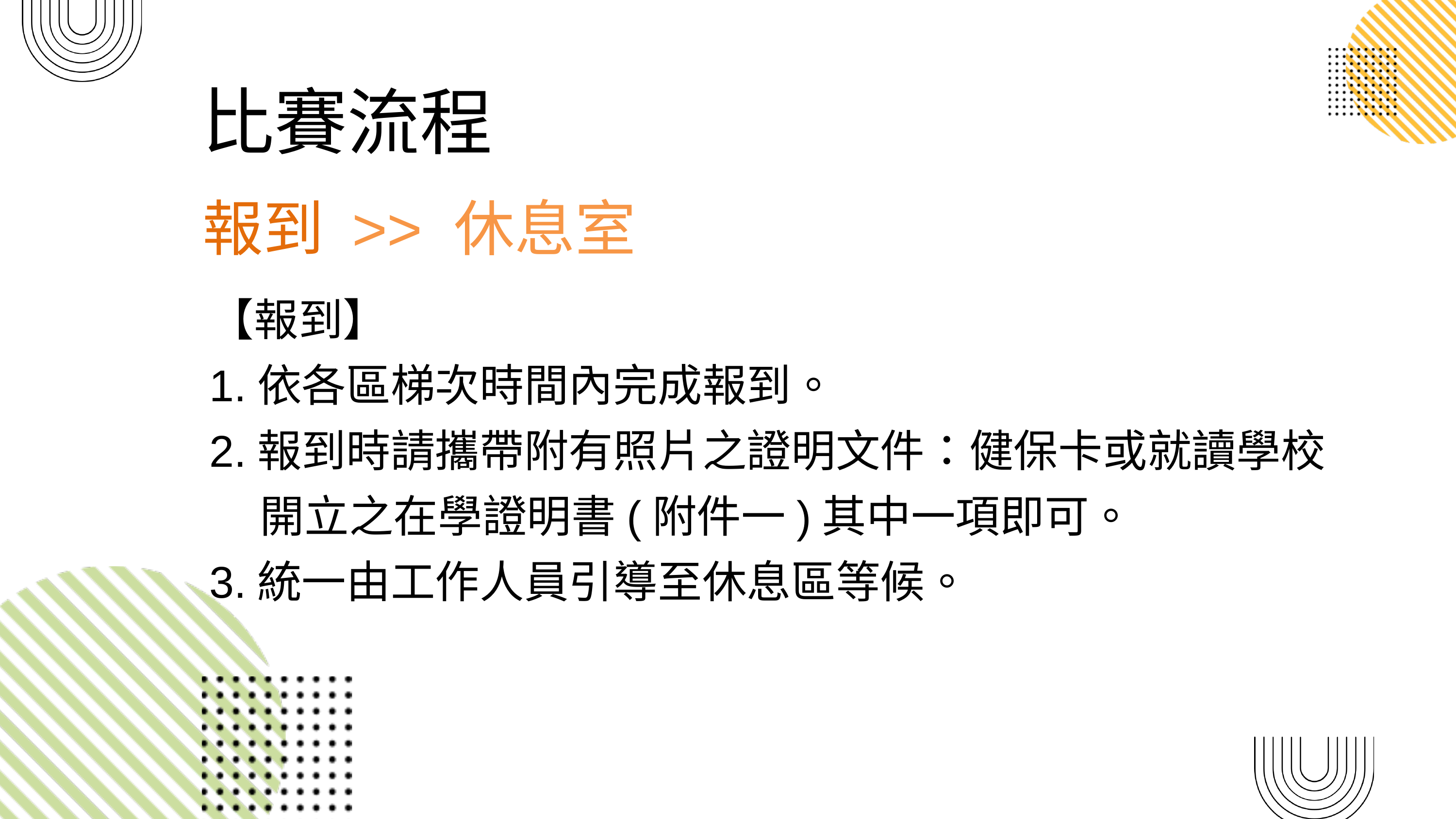

比賽流程
報到 >> 休息室
【報到】
1.依各區梯次時間內完成報到。
2.報到時請攜帶附有照片之證明文件：健保卡或就讀學校
    開立之在學證明書(附件一)其中一項即可。
3.統一由工作人員引導至休息區等候。